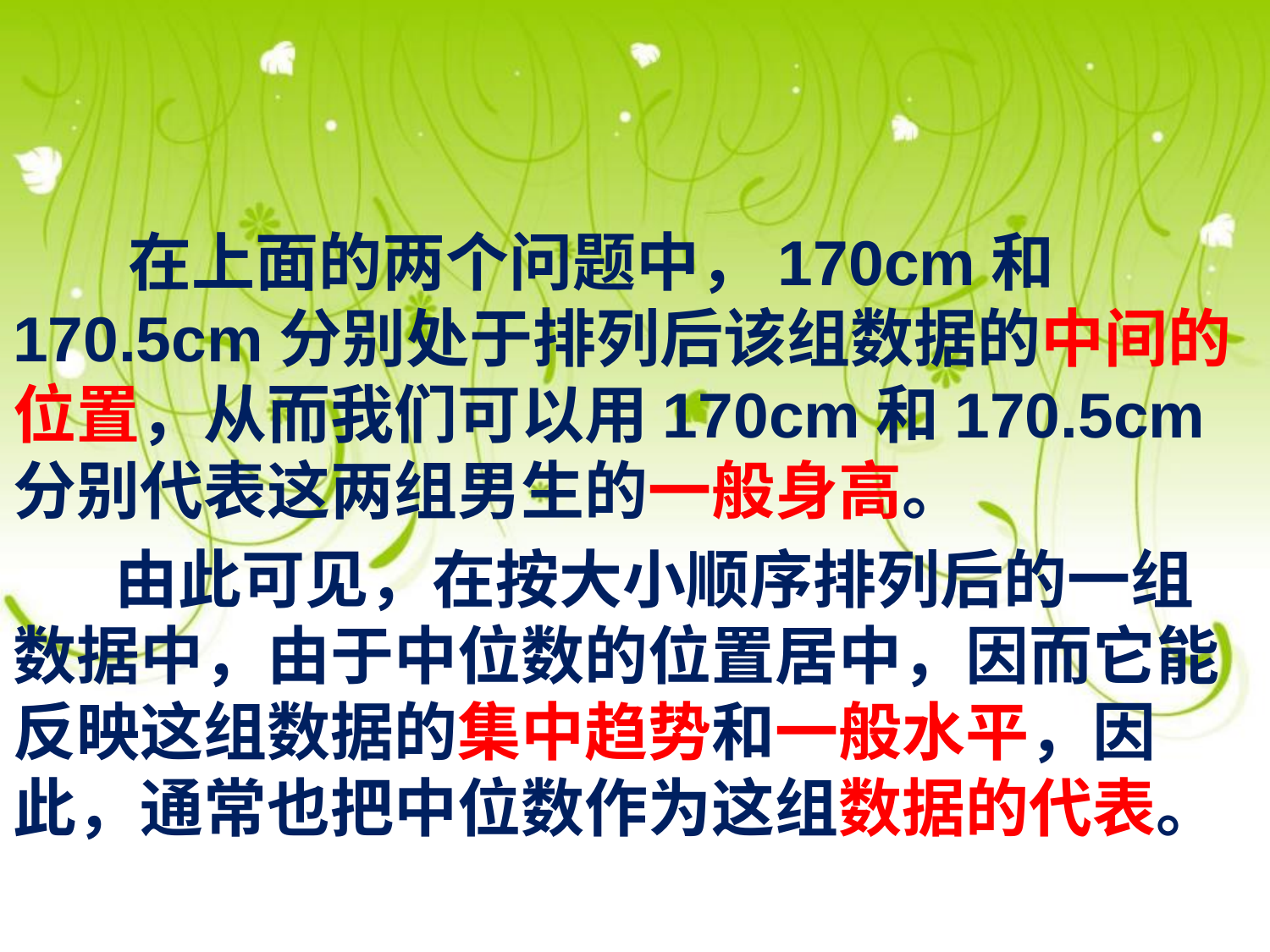

在上面的两个问题中，170cm和170.5cm分别处于排列后该组数据的中间的位置，从而我们可以用170cm和170.5cm分别代表这两组男生的一般身高。
      由此可见，在按大小顺序排列后的一组数据中，由于中位数的位置居中，因而它能反映这组数据的集中趋势和一般水平，因此，通常也把中位数作为这组数据的代表。